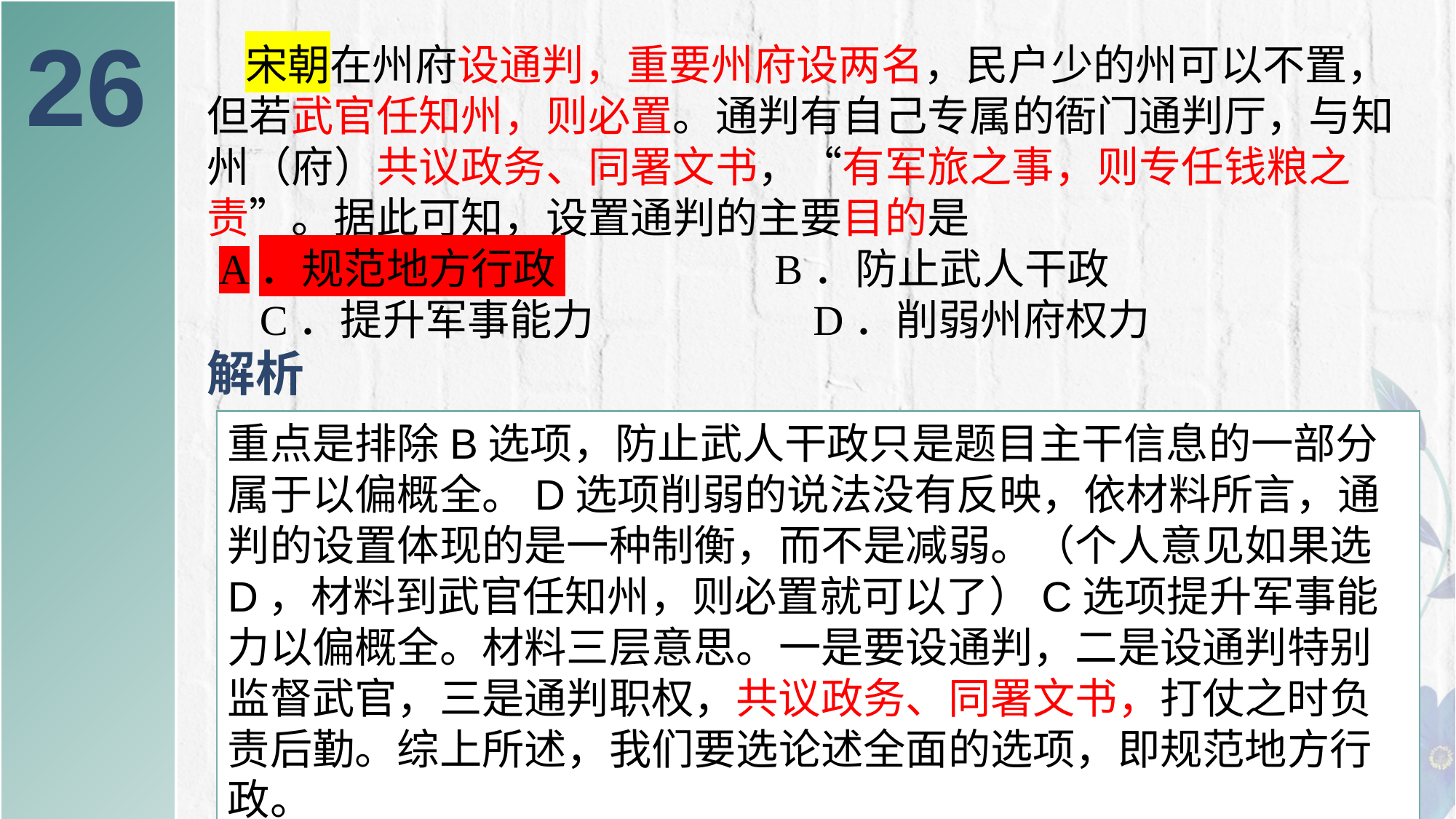

26
   宋朝在州府设通判，重要州府设两名，民户少的州可以不置，但若武官任知州，则必置。通判有自己专属的衙门通判厅，与知州（府）共议政务、同署文书，“有军旅之事，则专任钱粮之责”。据此可知，设置通判的主要目的是 A．规范地方行政                      B．防止武人干政
     C．提升军事能力                      D．削弱州府权力
# 解析
重点是排除B选项，防止武人干政只是题目主干信息的一部分属于以偏概全。D选项削弱的说法没有反映，依材料所言，通判的设置体现的是一种制衡，而不是减弱。（个人意见如果选D，材料到武官任知州，则必置就可以了）C选项提升军事能力以偏概全。材料三层意思。一是要设通判，二是设通判特别监督武官，三是通判职权，共议政务、同署文书，打仗之时负责后勤。综上所述，我们要选论述全面的选项，即规范地方行政。